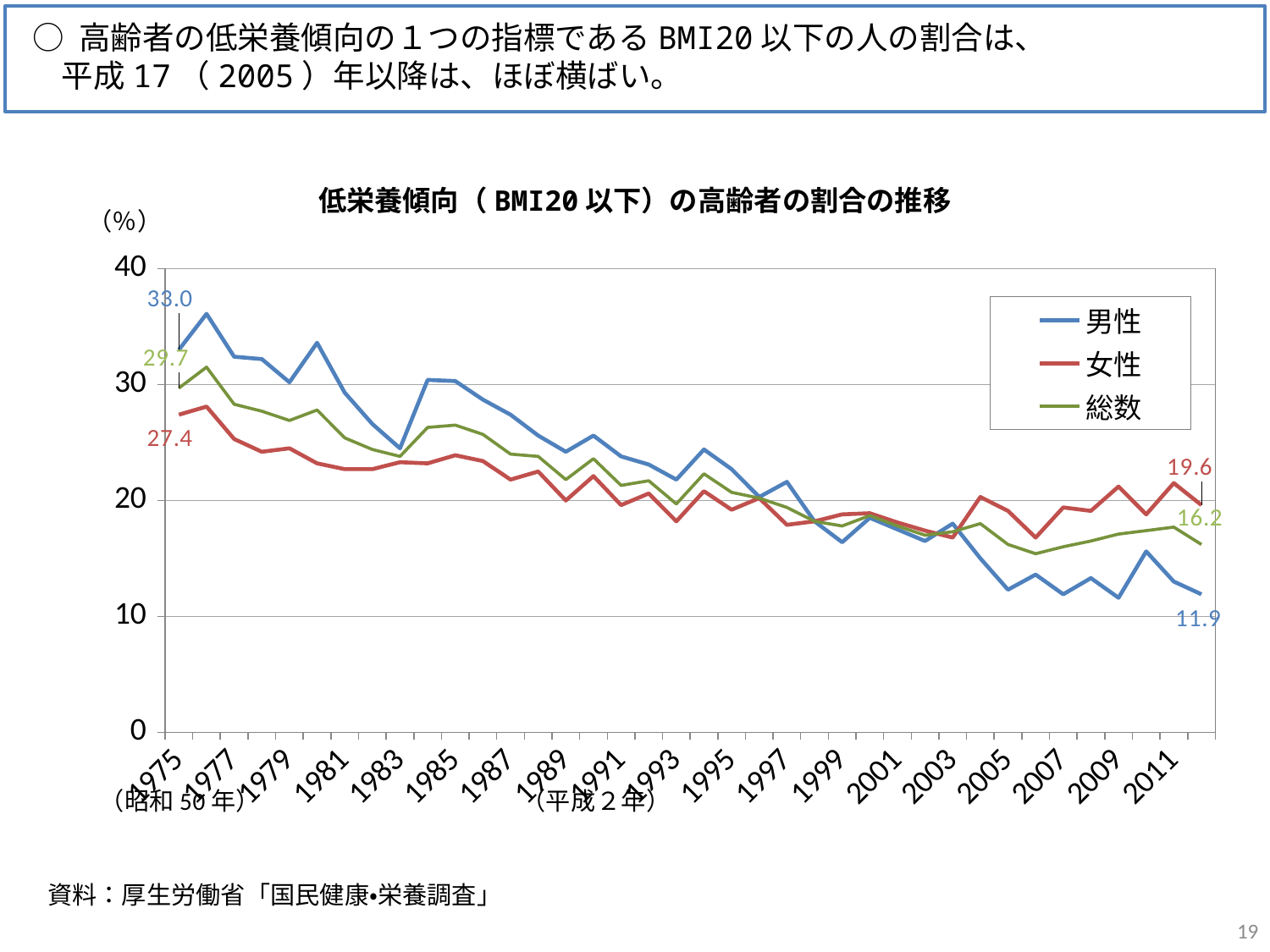

○ 高齢者の低栄養傾向の１つの指標であるBMI20以下の人の割合は、
   平成17（2005）年以降は、ほぼ横ばい。

低栄養傾向（BMI20以下）の高齢者の割合の推移

### Chart

| Category |  |  |  |
|---|---|---|---|
| 1975 | 29.7 | 33.0 | 27.4 |
| 1976 | 31.5 | 36.1 | 28.1 |
| 1977 | 28.3 | 32.4 | 25.3 |
| 1978 | 27.7 | 32.2 | 24.2 |
| 1979 | 26.9 | 30.2 | 24.5 |
| 1980 | 27.8 | 33.6 | 23.2 |
| 1981 | 25.4 | 29.3 | 22.7 |
| 1982 | 24.4 | 26.6 | 22.7 |
| 1983 | 23.8 | 24.5 | 23.3 |
| 1984 | 26.3 | 30.4 | 23.2 |
| 1985 | 26.5 | 30.3 | 23.9 |
| 1986 | 25.7 | 28.7 | 23.4 |
| 1987 | 24.0 | 27.4 | 21.8 |
| 1988 | 23.8 | 25.6 | 22.5 |
| 1989 | 21.8 | 24.2 | 20.0 |
| 1990 | 23.6 | 25.6 | 22.1 |
| 1991 | 21.3 | 23.8 | 19.6 |
| 1992 | 21.7 | 23.1 | 20.6 |
| 1993 | 19.7 | 21.8 | 18.2 |
| 1994 | 22.3 | 24.4 | 20.8 |
| 1995 | 20.7 | 22.7 | 19.2 |
| 1996 | 20.2 | 20.3 | 20.2 |
| 1997 | 19.4 | 21.6 | 17.9 |
| 1998 | 18.2 | 18.2 | 18.2 |
| 1999 | 17.8 | 16.4 | 18.8 |
| 2000 | 18.7 | 18.5 | 18.9 |
| 2001 | 17.8 | 17.5 | 18.1 |
| 2002 | 17.0 | 16.5 | 17.4 |
| 2003 | 17.3 | 18.0 | 16.8 |
| 2004 | 18.0 | 15.0 | 20.3 |
| 2005 | 16.2 | 12.3 | 19.1 |
| 2006 | 15.4 | 13.6 | 16.8 |
| 2007 | 16.0 | 11.9 | 19.4 |
| 2008 | 16.5 | 13.3 | 19.1 |
| 2009 | 17.1 | 11.6 | 21.2 |
| 2010 | 17.4 | 15.6 | 18.8 |
| 2011 | 17.7 | 13.0 | 21.5 |
| 2012 | 16.2 | 11.9 | 19.6 |
資料：厚生労働省「国民健康・栄養調査」
19